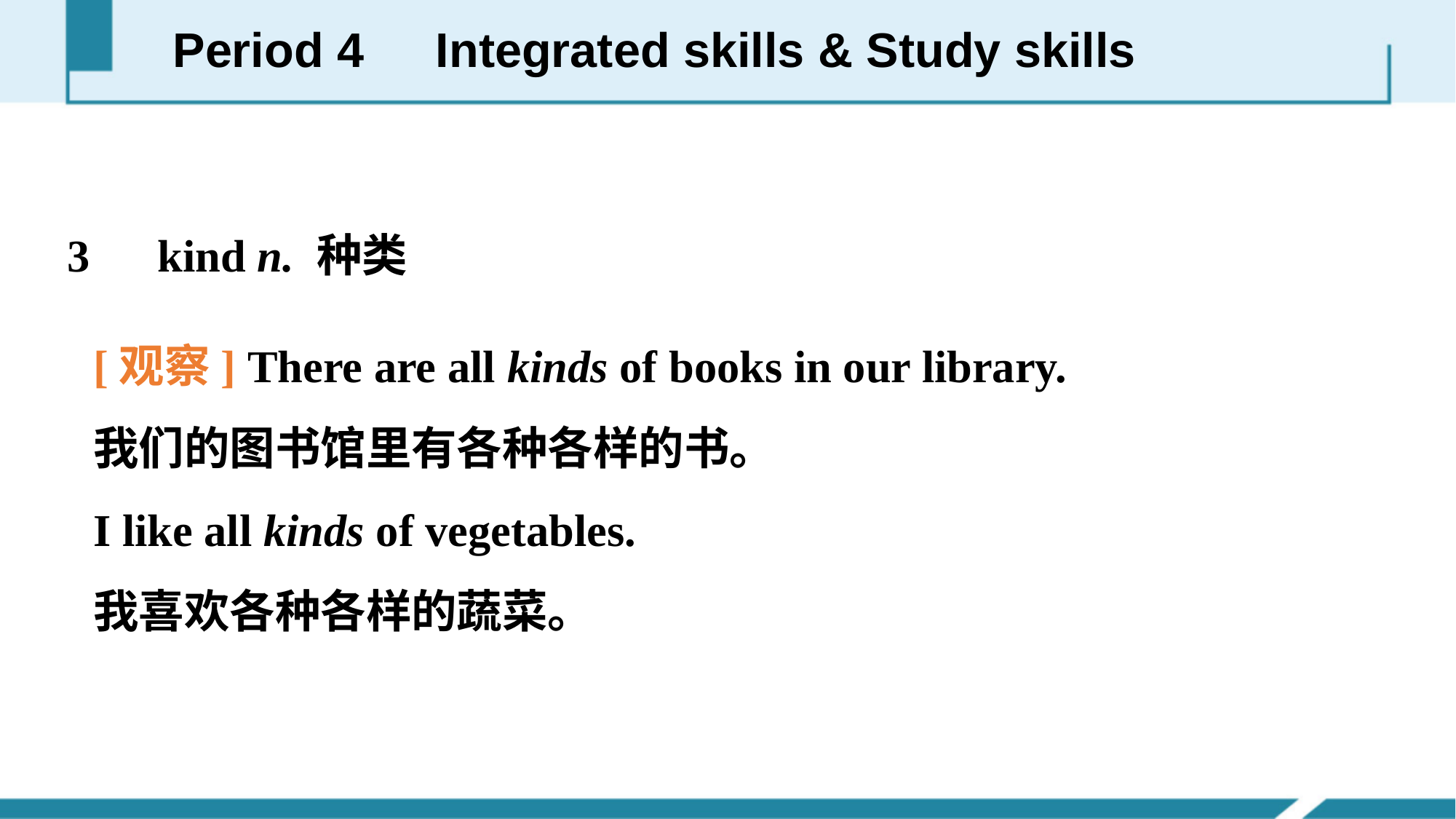

Period 4　Integrated skills & Study skills
3　kind n. 种类
[观察] There are all kinds of books in our library.
我们的图书馆里有各种各样的书。
I like all kinds of vegetables.
我喜欢各种各样的蔬菜。